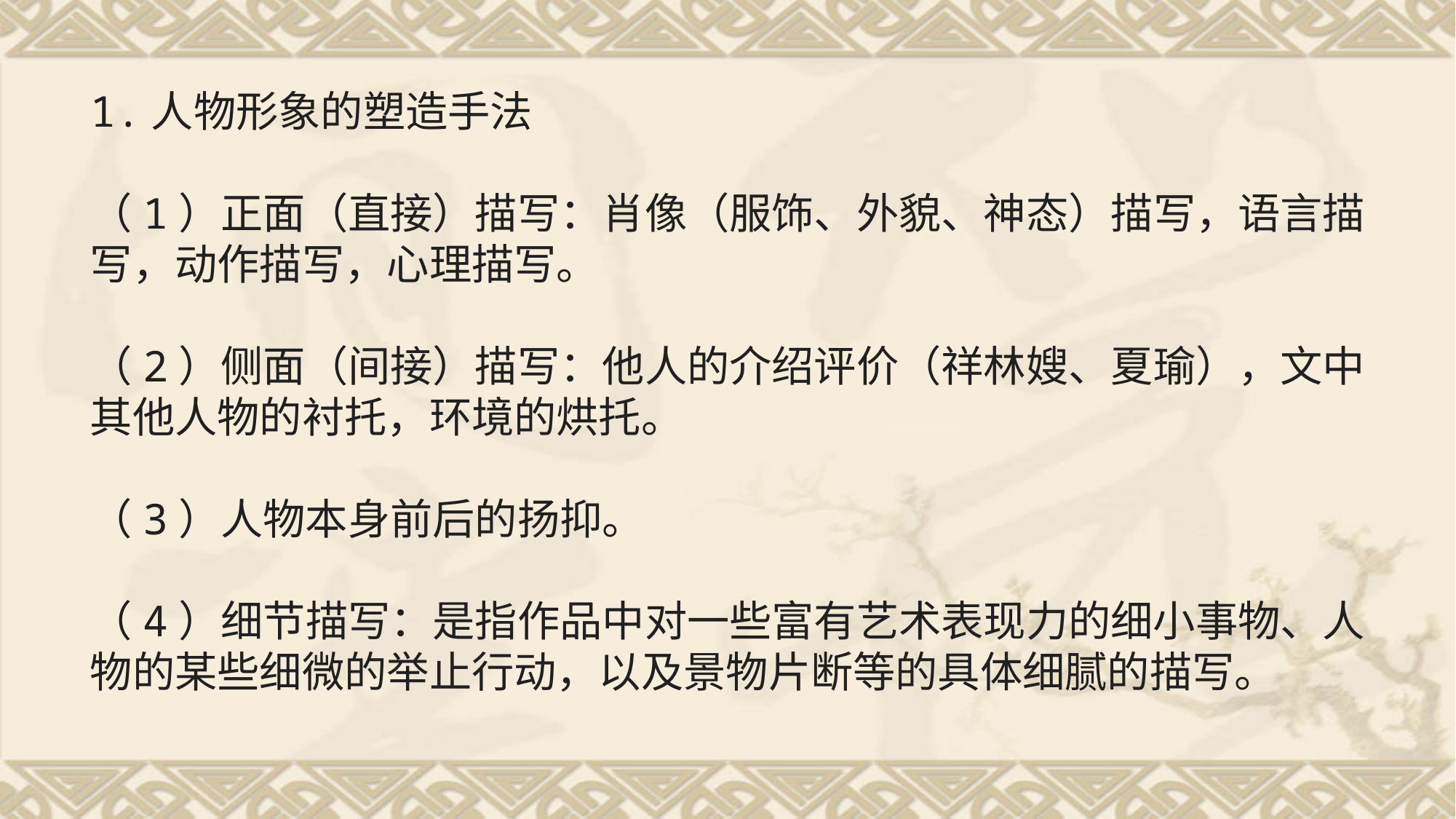

1.人物形象的塑造手法

（1）正面（直接）描写：肖像（服饰、外貌、神态）描写，语言描写，动作描写，心理描写。

（2）侧面（间接）描写：他人的介绍评价（祥林嫂、夏瑜），文中其他人物的衬托，环境的烘托。

（3）人物本身前后的扬抑。

（4）细节描写：是指作品中对一些富有艺术表现力的细小事物、人物的某些细微的举止行动，以及景物片断等的具体细腻的描写。